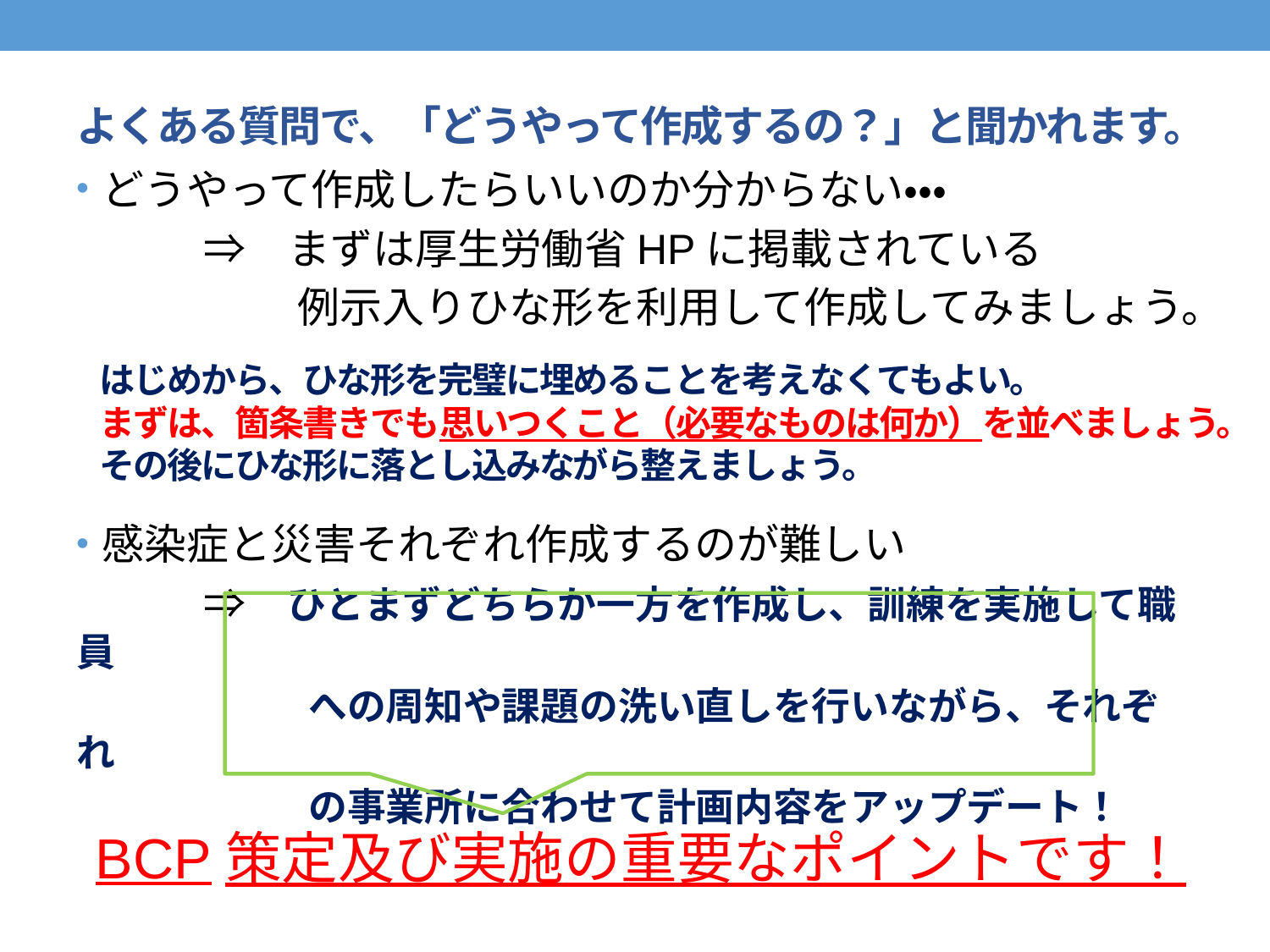

# よくある質問で、「どうやって作成するの？」と聞かれます。
どうやって作成したらいいのか分からない・・・
　　　⇒　まずは厚生労働省HPに掲載されている
　　　　 　例示入りひな形を利用して作成してみましょう。

感染症と災害それぞれ作成するのが難しい
　　　⇒　ひとまずどちらか一方を作成し、訓練を実施して職員
　　　　　　への周知や課題の洗い直しを行いながら、それぞれ
　　　　　　の事業所に合わせて計画内容をアップデート！
はじめから、ひな形を完璧に埋めることを考えなくてもよい。
まずは、箇条書きでも思いつくこと（必要なものは何か）を並べましょう。
その後にひな形に落とし込みながら整えましょう。

BCP策定及び実施の重要なポイントです！